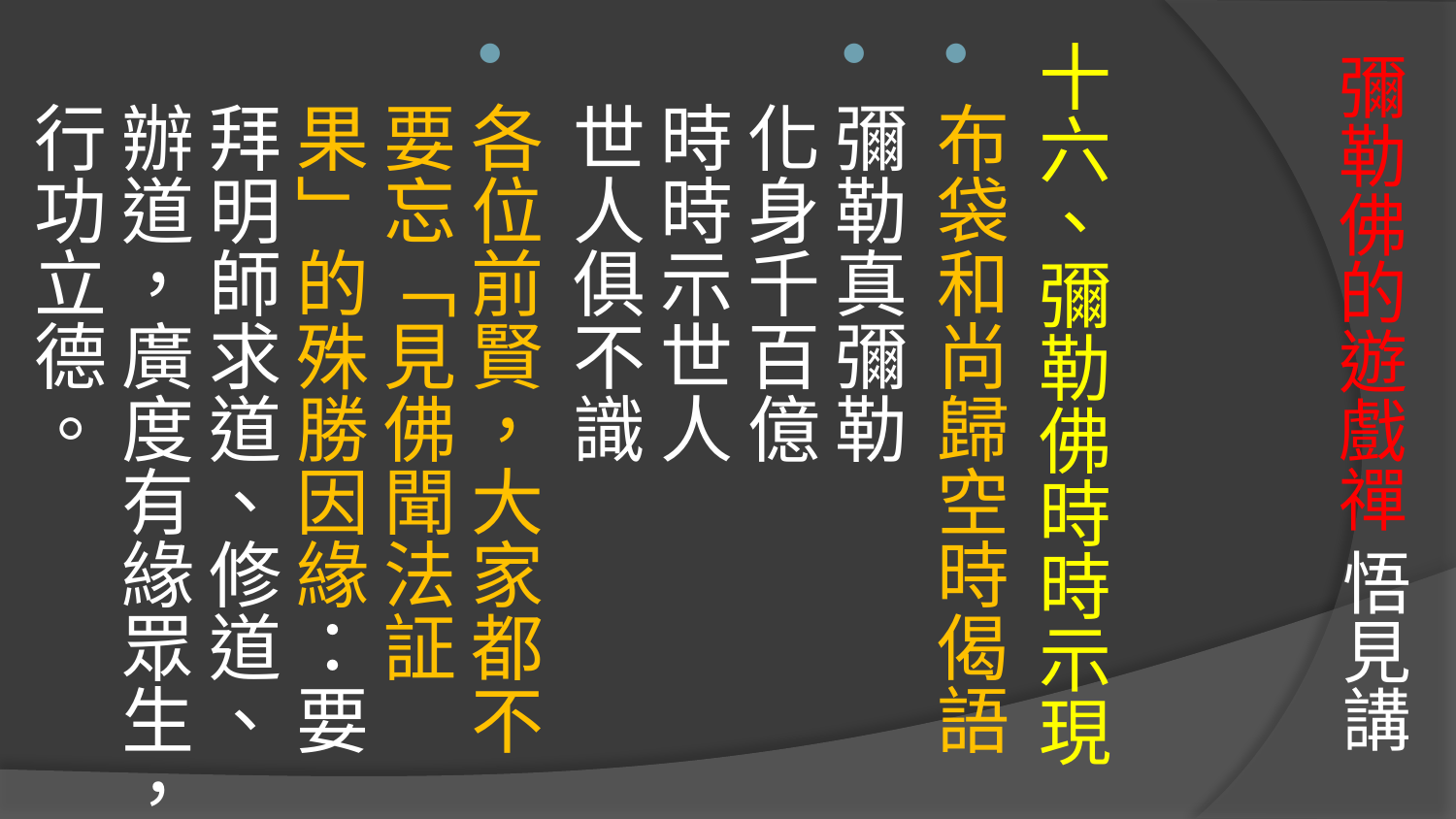

十六、彌勒佛時時示現
布袋和尚歸空時偈語
彌勒真彌勒 
化身千百億 
時時示世人 
世人俱不識
各位前賢，大家都不要忘「見佛聞法証果」的殊勝因緣：要拜明師求道、修道、辦道，廣度有緣眾生，行功立德。
# 彌勒佛的遊戲禪 悟見講